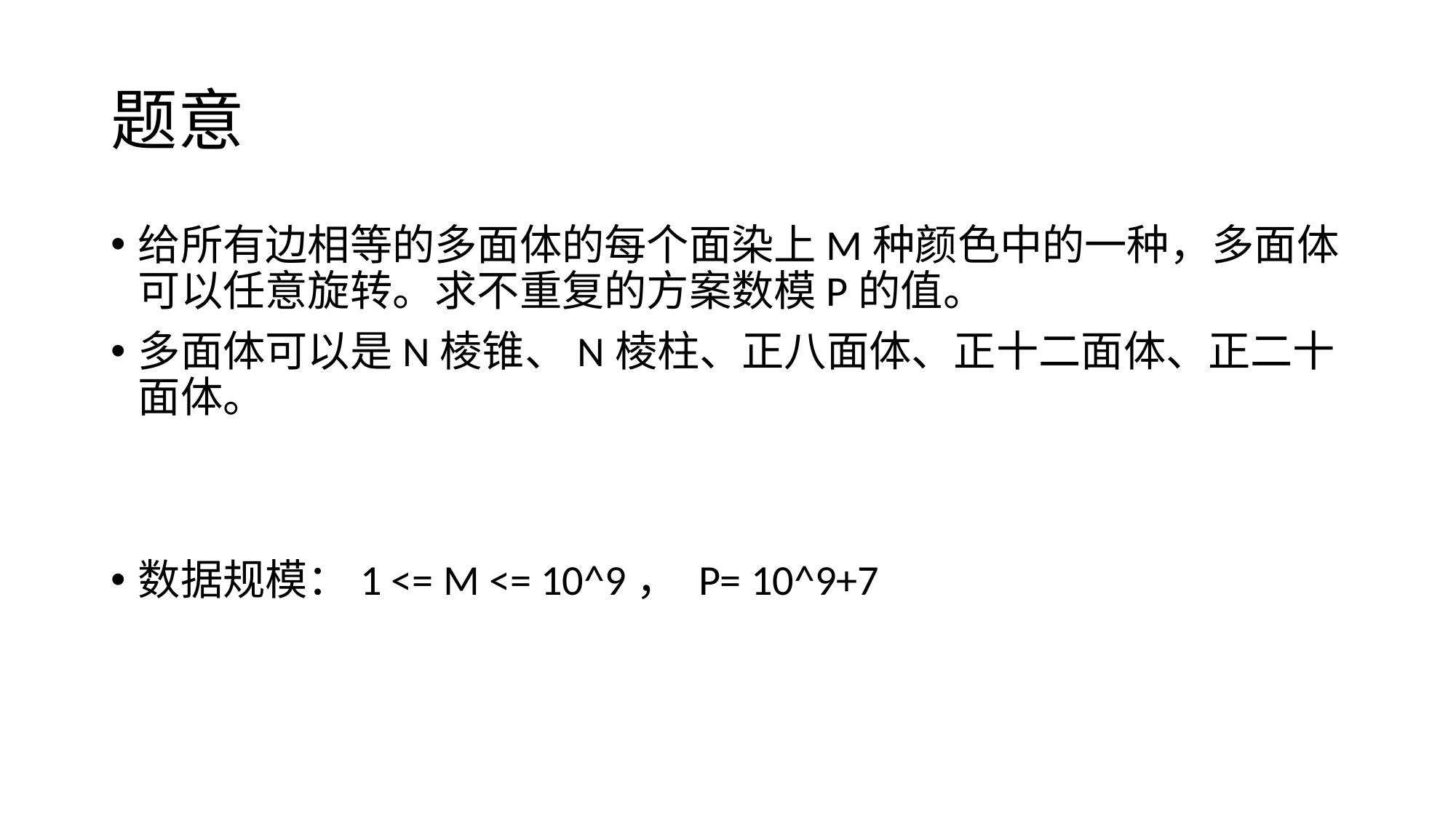

# 题意
给所有边相等的多面体的每个面染上M种颜色中的一种，多面体可以任意旋转。求不重复的方案数模P的值。
多面体可以是N棱锥、N棱柱、正八面体、正十二面体、正二十面体。

数据规模：1 <= M <= 10^9， P= 10^9+7